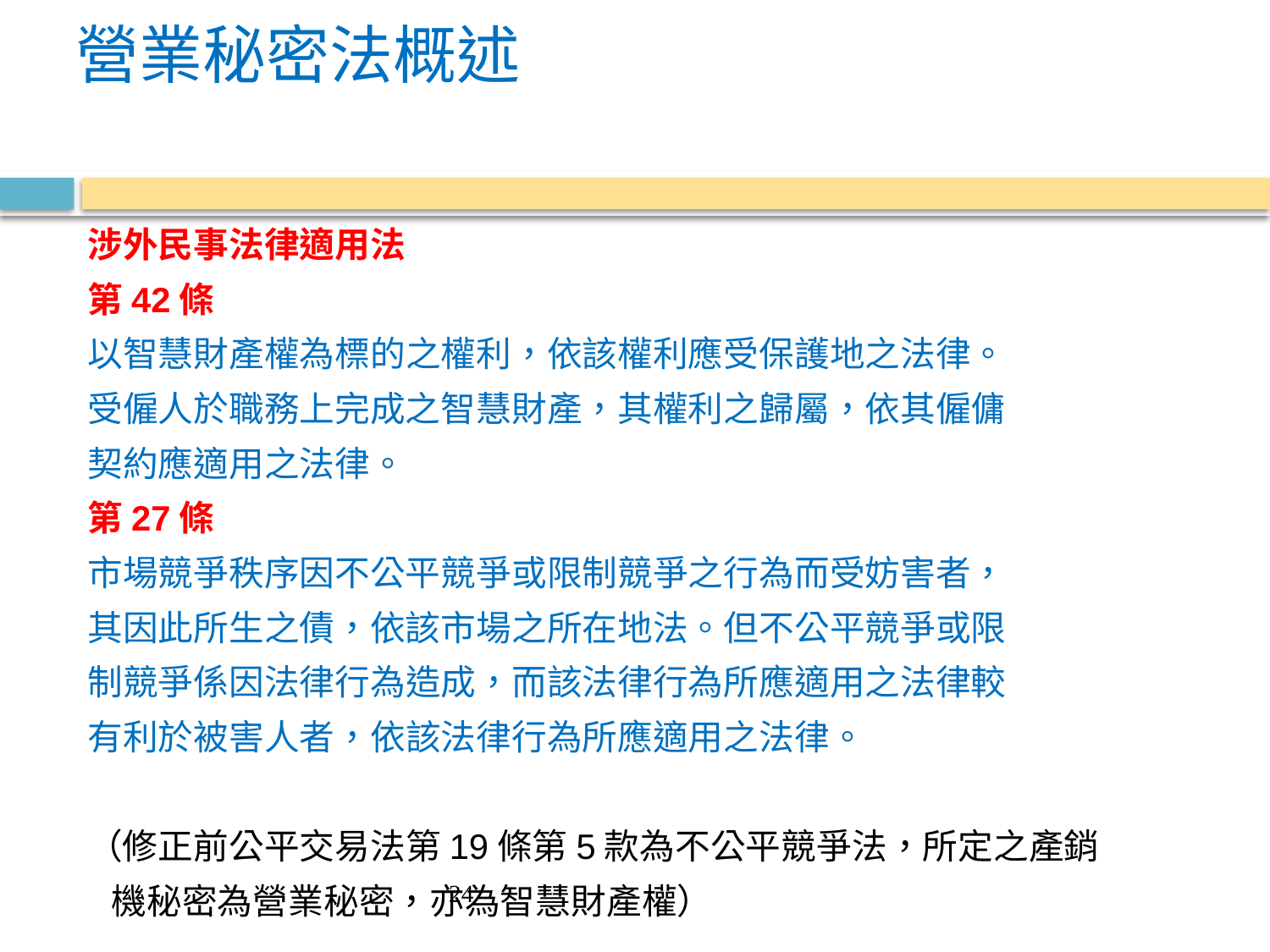

# 營業秘密法概述
涉外民事法律適用法
第42條
以智慧財產權為標的之權利，依該權利應受保護地之法律。
受僱人於職務上完成之智慧財產，其權利之歸屬，依其僱傭
契約應適用之法律。
第27條
市場競爭秩序因不公平競爭或限制競爭之行為而受妨害者，
其因此所生之債，依該市場之所在地法。但不公平競爭或限
制競爭係因法律行為造成，而該法律行為所應適用之法律較
有利於被害人者，依該法律行為所應適用之法律。

（修正前公平交易法第19條第5款為不公平競爭法，所定之產銷
  機秘密為營業秘密，亦為智慧財產權）
24